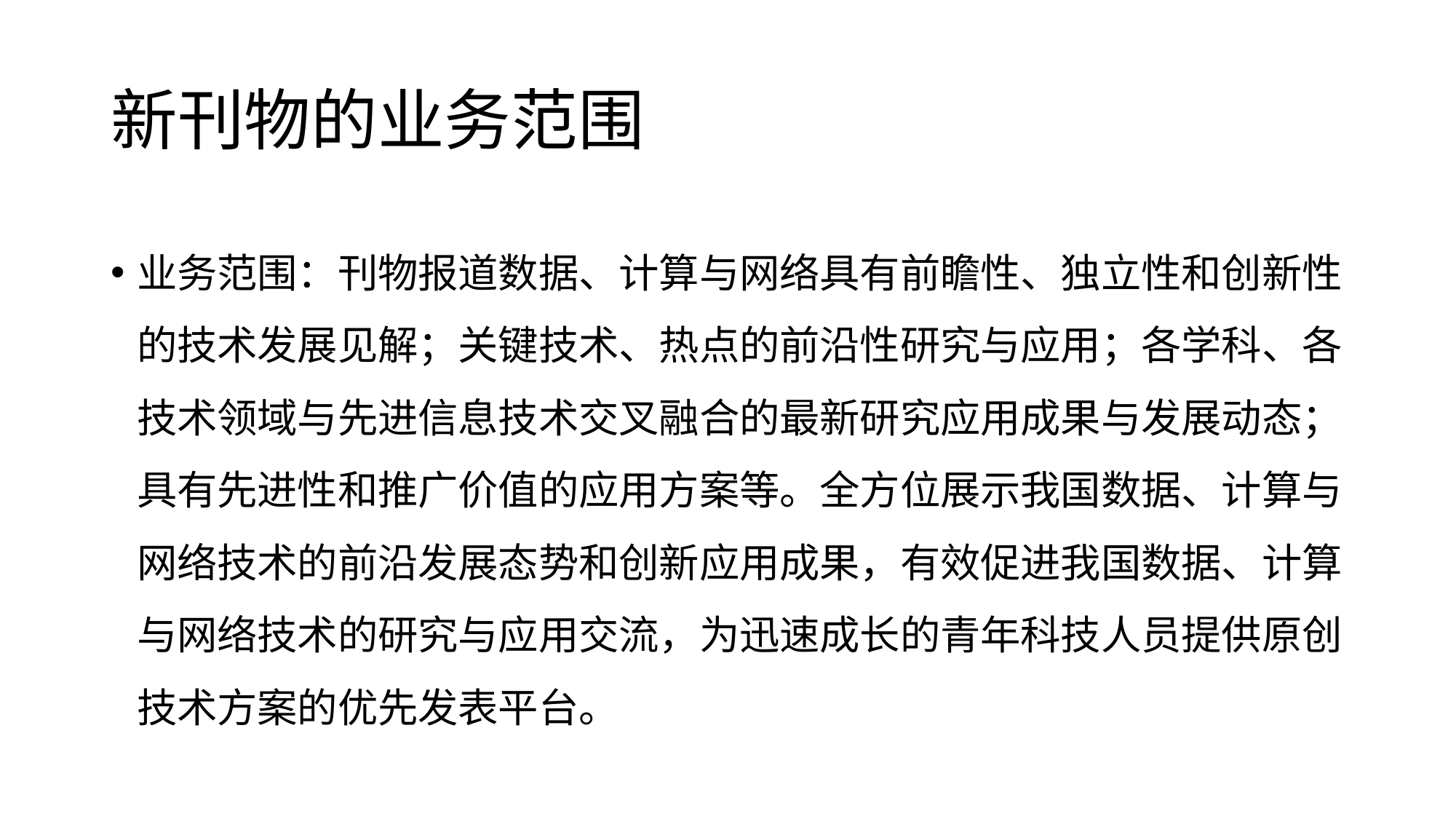

# 新刊物的业务范围
业务范围：刊物报道数据、计算与网络具有前瞻性、独立性和创新性的技术发展见解；关键技术、热点的前沿性研究与应用；各学科、各技术领域与先进信息技术交叉融合的最新研究应用成果与发展动态；具有先进性和推广价值的应用方案等。全方位展示我国数据、计算与网络技术的前沿发展态势和创新应用成果，有效促进我国数据、计算与网络技术的研究与应用交流，为迅速成长的青年科技人员提供原创技术方案的优先发表平台。